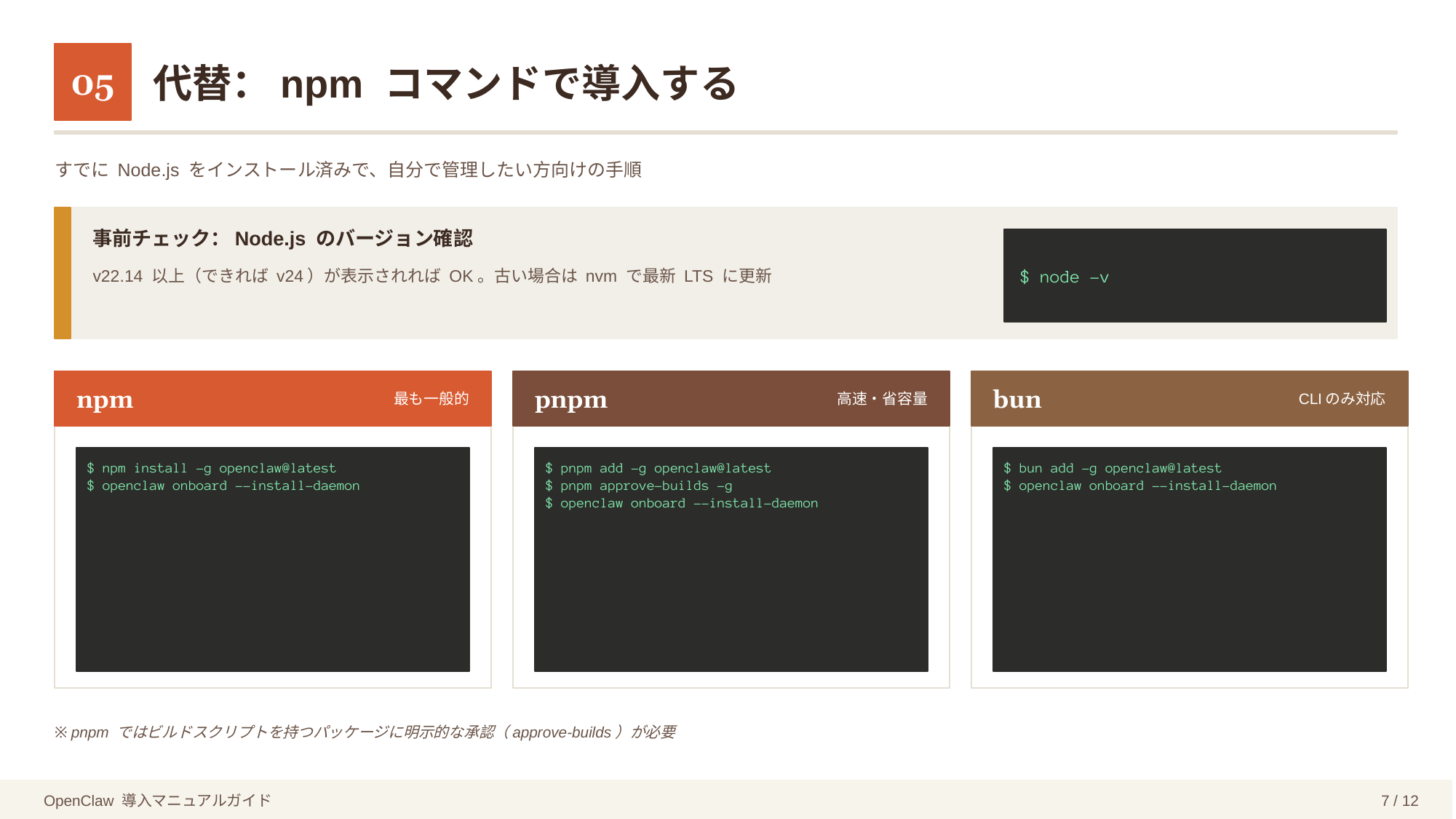

05
代替：npm コマンドで導入する

すでに Node.js をインストール済みで、自分で管理したい方向けの手順

事前チェック：Node.js のバージョン確認

$ node -v
v22.14 以上（できれば v24）が表示されれば OK。古い場合は nvm で最新 LTS に更新

npm
最も一般的

pnpm
高速・省容量

bun
CLIのみ対応

$ npm install -g openclaw@latest
$ openclaw onboard --install-daemon
$ pnpm add -g openclaw@latest
$ pnpm approve-builds -g
$ openclaw onboard --install-daemon
$ bun add -g openclaw@latest
$ openclaw onboard --install-daemon
※ pnpm ではビルドスクリプトを持つパッケージに明示的な承認（approve-builds）が必要

OpenClaw 導入マニュアルガイド
7 / 12